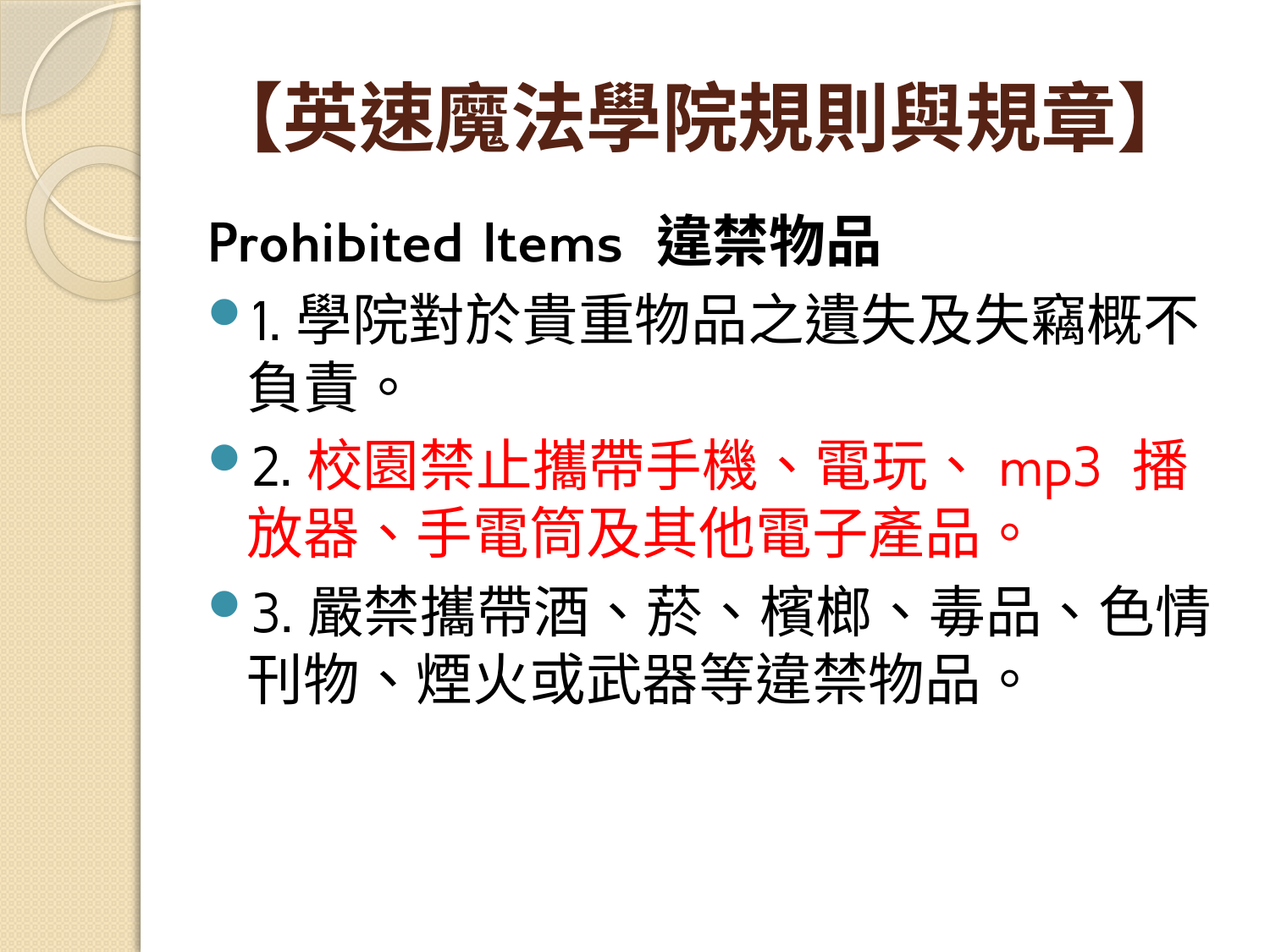

# 【英速魔法學院規則與規章】
Prohibited Items 違禁物品
1.學院對於貴重物品之遺失及失竊概不負責。
2.校園禁止攜帶手機、電玩、mp3 播放器、手電筒及其他電子產品。
3.嚴禁攜帶酒、菸、檳榔、毒品、色情刊物、煙火或武器等違禁物品。